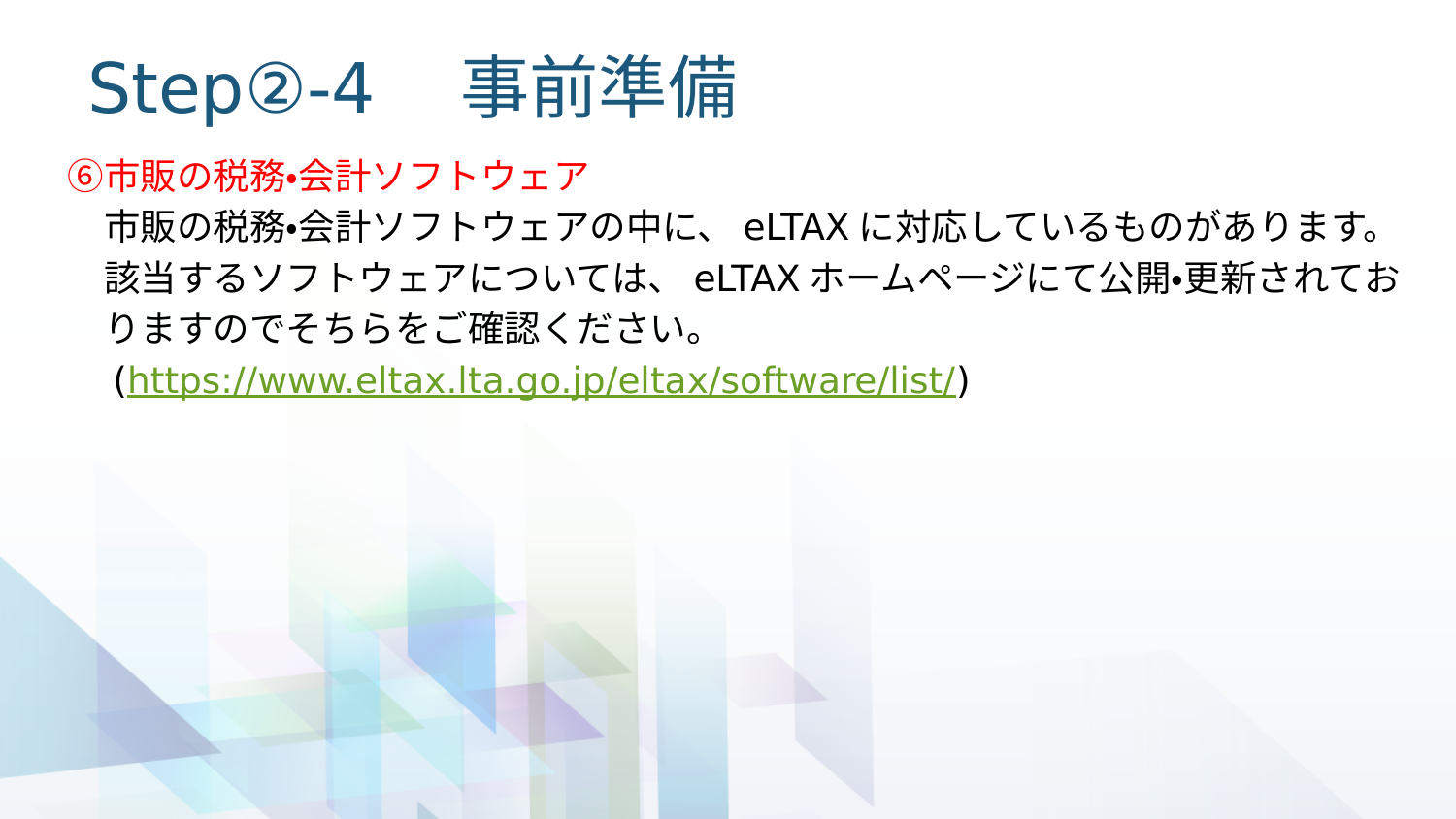

# Step②-4　事前準備
　⑥市販の税務・会計ソフトウェア
　　市販の税務・会計ソフトウェアの中に、eLTAXに対応しているものがあります。
　　該当するソフトウェアについては、eLTAXホームページにて公開・更新されてお
　　りますのでそちらをご確認ください。
　　(https://www.eltax.lta.go.jp/eltax/software/list/)